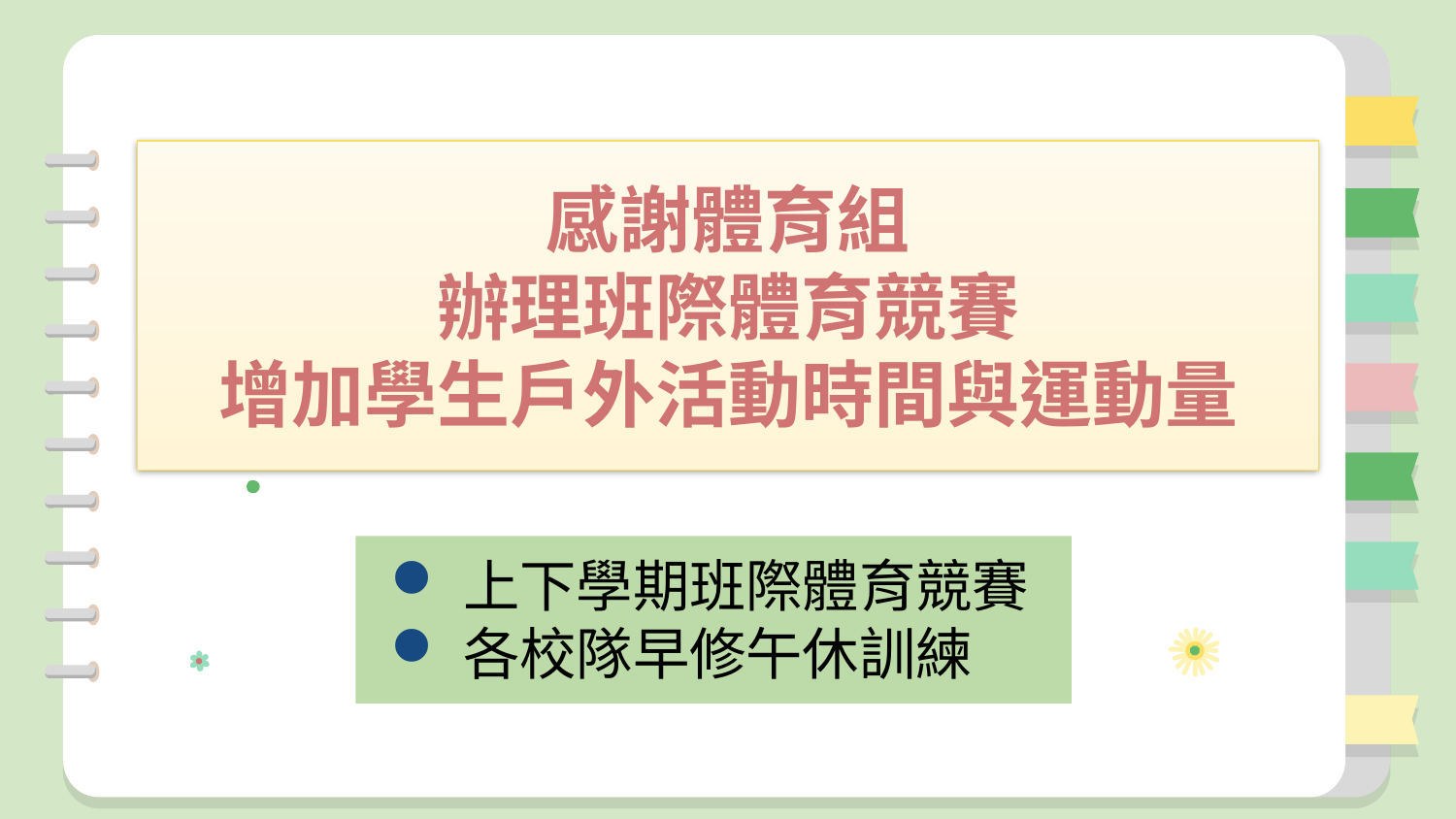

# 感謝體育組 辦理班際體育競賽 增加學生戶外活動時間與運動量
上下學期班際體育競賽
各校隊早修午休訓練